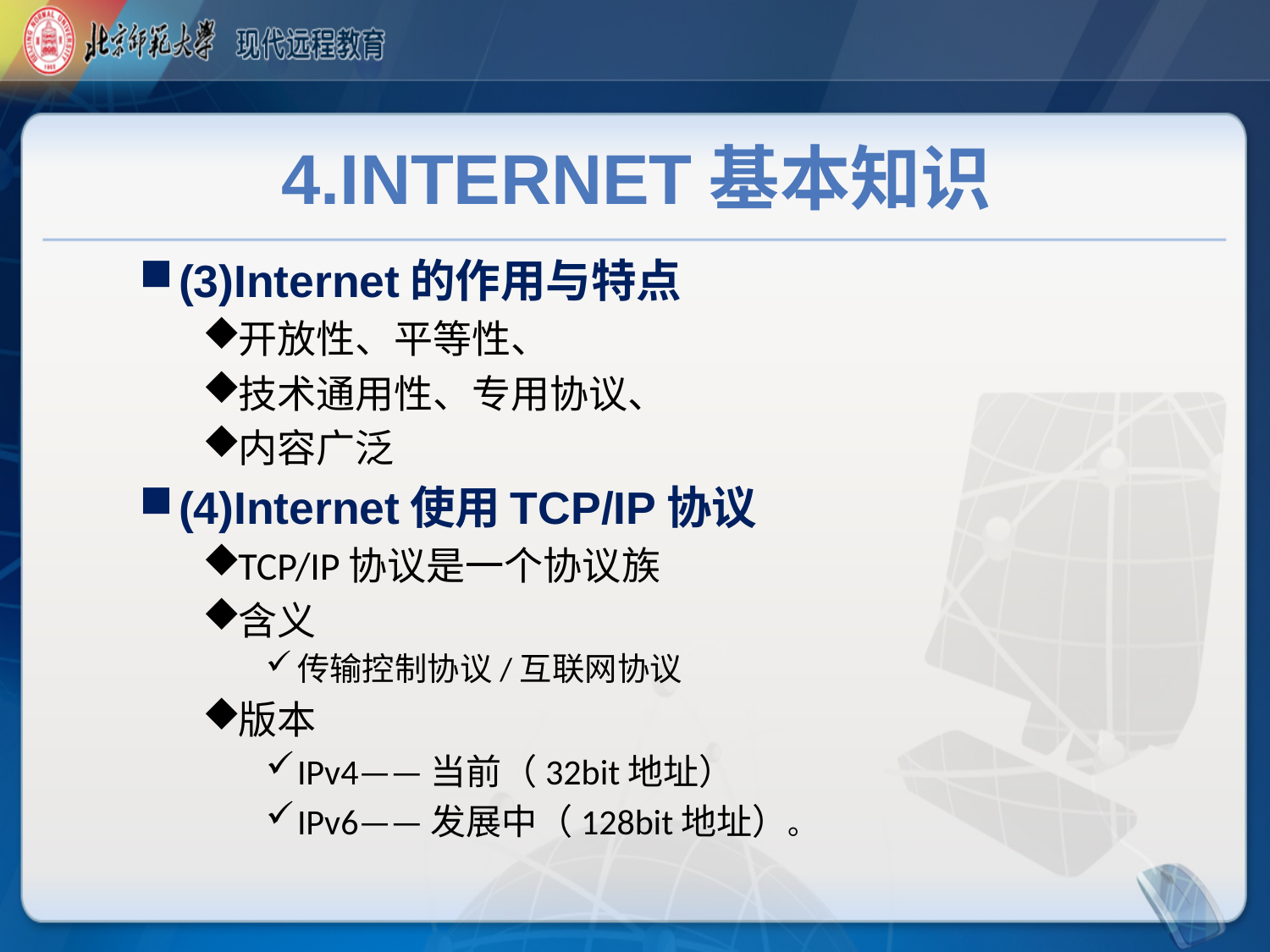

# 4.Internet基本知识
(3)Internet的作用与特点
开放性、平等性、
技术通用性、专用协议、
内容广泛
(4)Internet使用TCP/IP协议
TCP/IP协议是一个协议族
含义
传输控制协议/互联网协议
版本
IPv4——当前（32bit地址）
IPv6——发展中（128bit地址）。